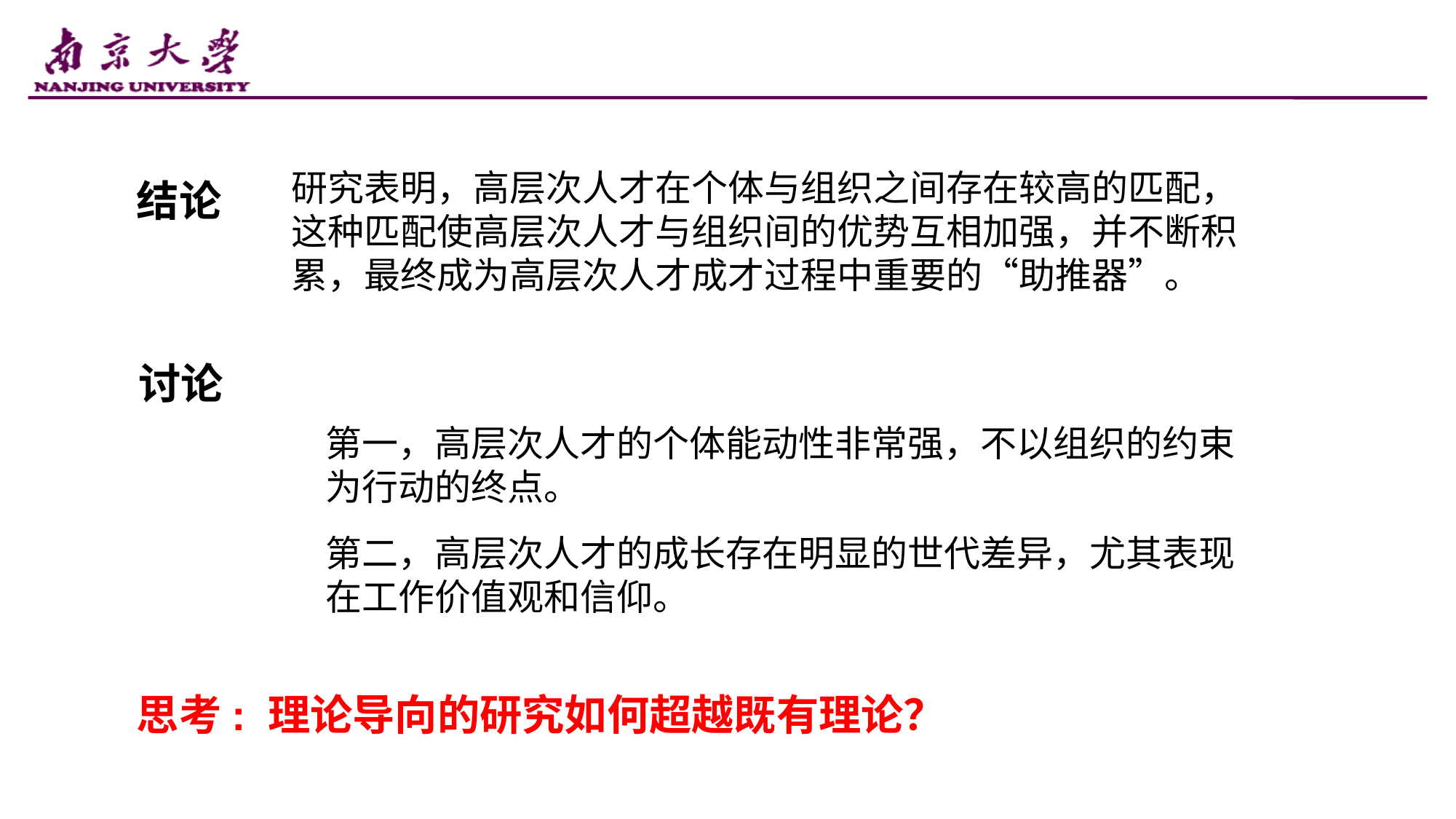

研究表明，高层次人才在个体与组织之间存在较高的匹配，这种匹配使高层次人才与组织间的优势互相加强，并不断积累，最终成为高层次人才成才过程中重要的“助推器”。
结论
讨论
第一，高层次人才的个体能动性非常强，不以组织的约束为行动的终点。
第二，高层次人才的成长存在明显的世代差异，尤其表现在工作价值观和信仰。
思考: 理论导向的研究如何超越既有理论？